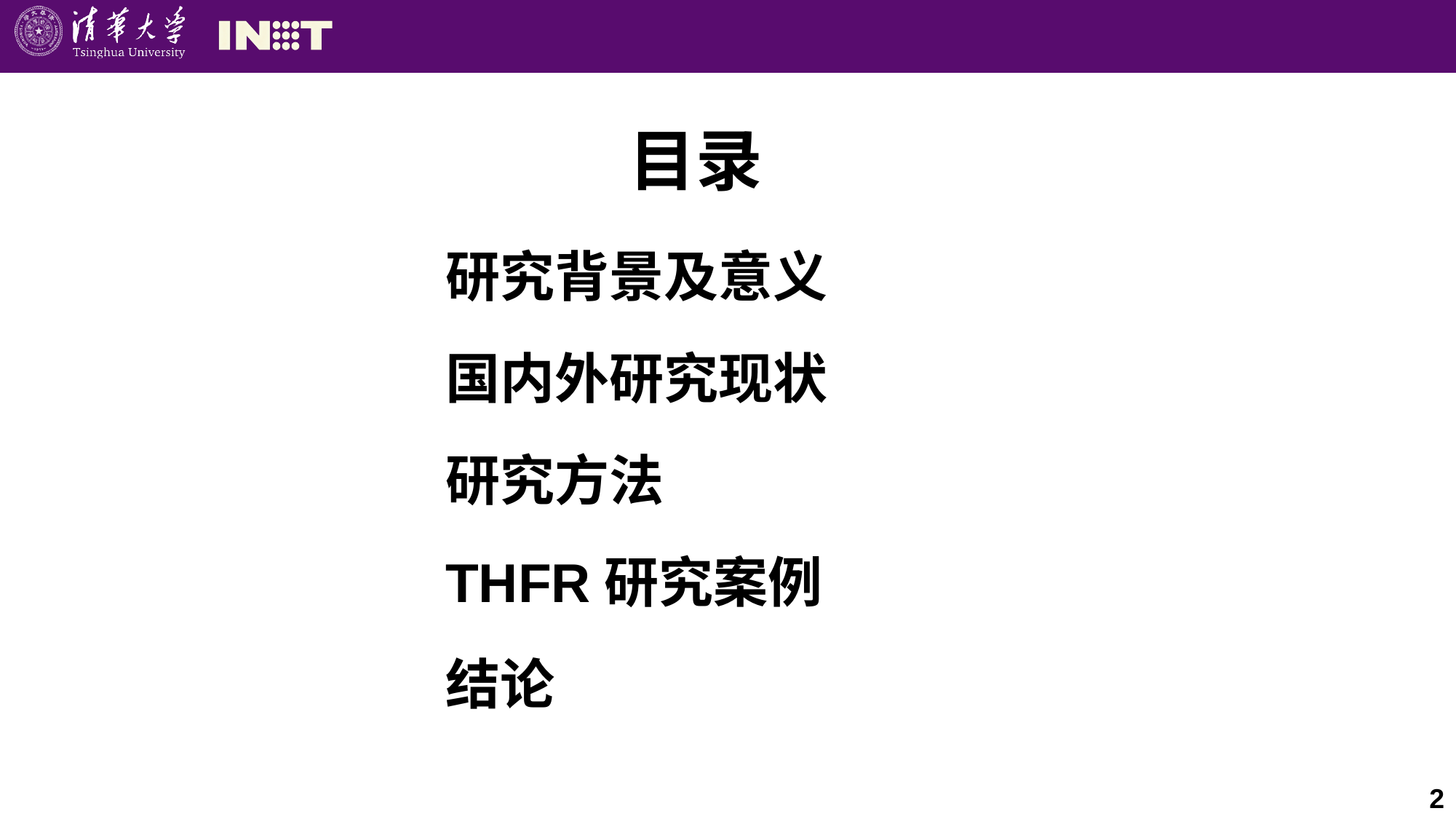

目录
研究背景及意义
国内外研究现状
研究方法
THFR研究案例
结论
2